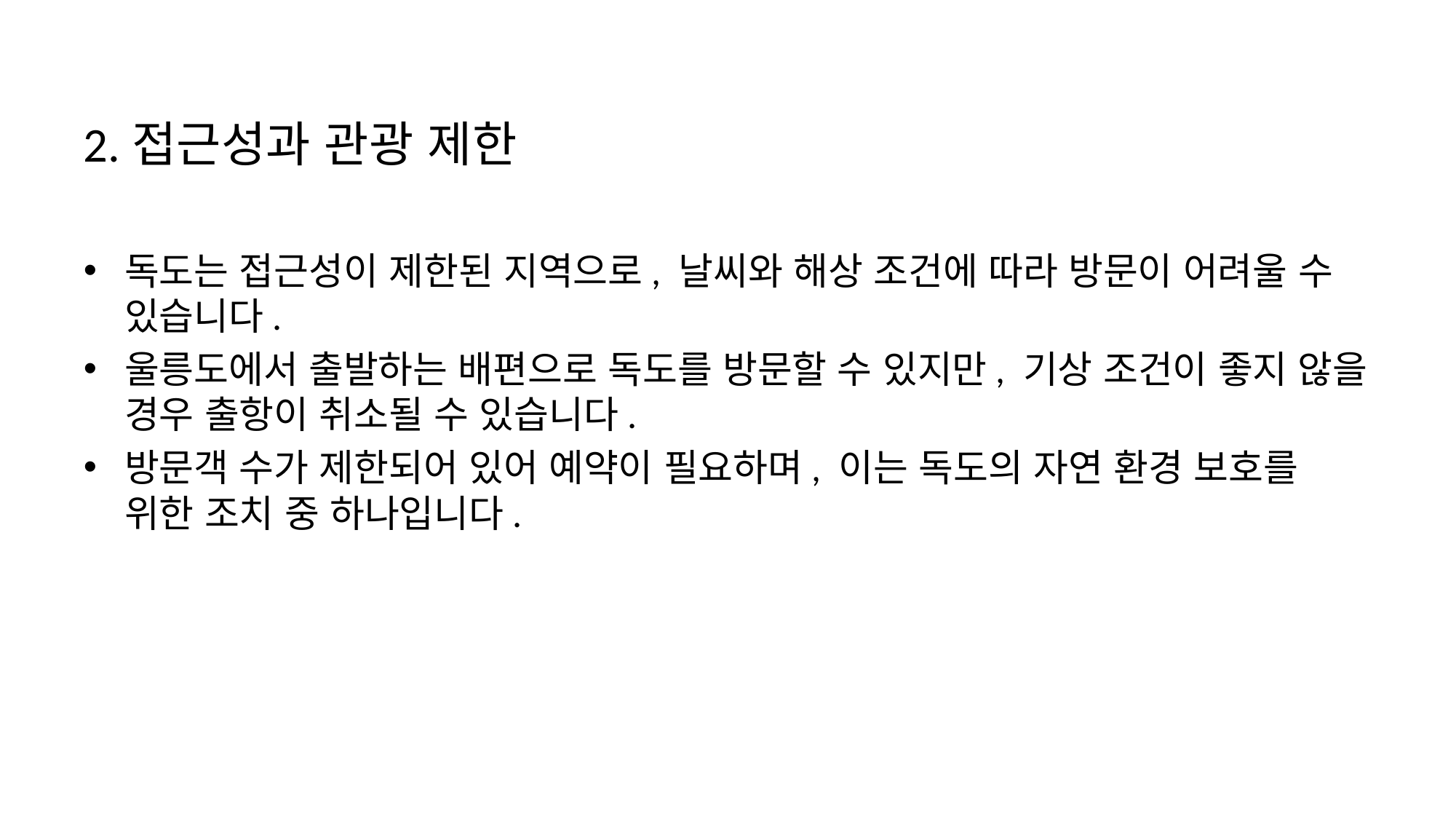

2.접근성과 관광 제한

독도는 접근성이 제한된 지역으로, 날씨와 해상 조건에 따라 방문이 어려울 수 있습니다.
울릉도에서 출발하는 배편으로 독도를 방문할 수 있지만, 기상 조건이 좋지 않을 경우 출항이 취소될 수 있습니다.
방문객 수가 제한되어 있어 예약이 필요하며, 이는 독도의 자연 환경 보호를 위한 조치 중 하나입니다.